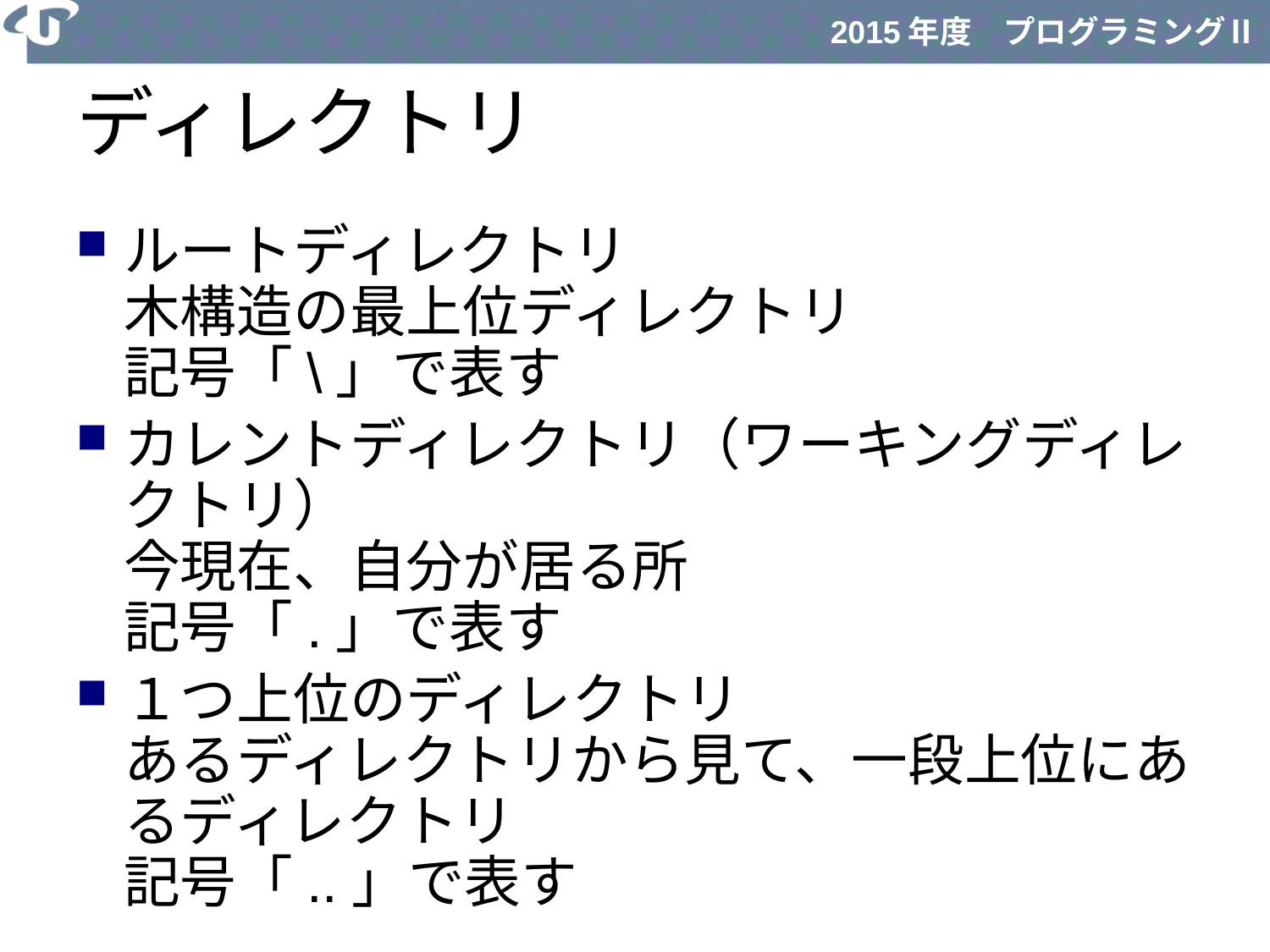

# ディレクトリ
ルートディレクトリ
木構造の最上位ディレクトリ
記号「\」で表す
カレントディレクトリ（ワーキングディレクトリ）
今現在、自分が居る所
記号「.」で表す
１つ上位のディレクトリ
あるディレクトリから見て、一段上位にあるディレクトリ
記号「..」で表す